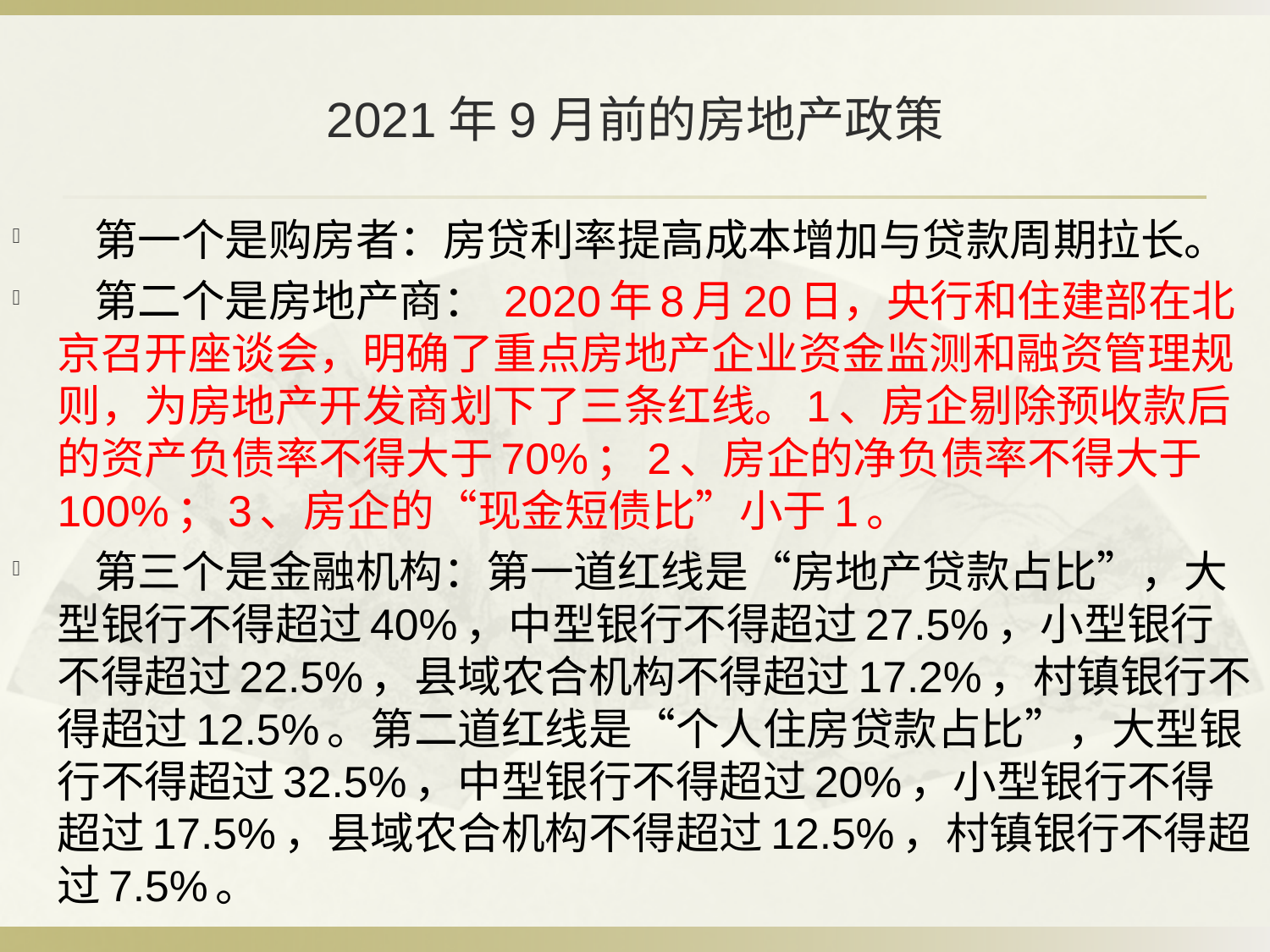

# 2021年9月前的房地产政策
   第一个是购房者：房贷利率提高成本增加与贷款周期拉长。
   第二个是房地产商： 2020年8月20日，央行和住建部在北京召开座谈会，明确了重点房地产企业资金监测和融资管理规则，为房地产开发商划下了三条红线。1、房企剔除预收款后的资产负债率不得大于70%；2、房企的净负债率不得大于100%；3、房企的“现金短债比”小于1。
   第三个是金融机构：第一道红线是“房地产贷款占比”，大型银行不得超过40%，中型银行不得超过27.5%，小型银行不得超过22.5%，县域农合机构不得超过17.2%，村镇银行不得超过12.5%。第二道红线是“个人住房贷款占比”，大型银行不得超过32.5%，中型银行不得超过20%，小型银行不得超过17.5%，县域农合机构不得超过12.5%，村镇银行不得超过7.5%。